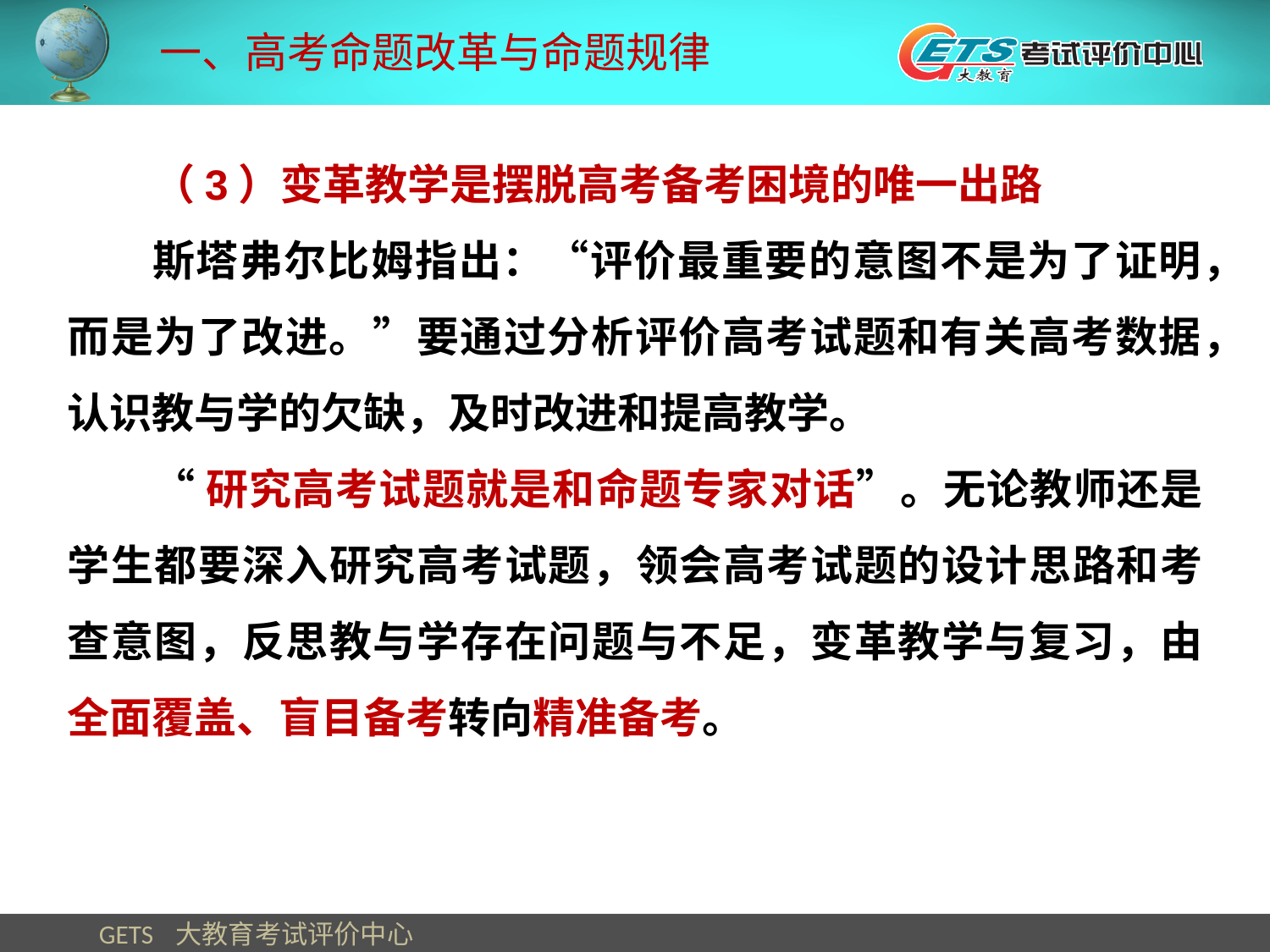

一、高考命题改革与命题规律
（3）变革教学是摆脱高考备考困境的唯一出路
斯塔弗尔比姆指出：“评价最重要的意图不是为了证明，而是为了改进。”要通过分析评价高考试题和有关高考数据，认识教与学的欠缺，及时改进和提高教学。
“研究高考试题就是和命题专家对话”。无论教师还是学生都要深入研究高考试题，领会高考试题的设计思路和考查意图，反思教与学存在问题与不足，变革教学与复习，由全面覆盖、盲目备考转向精准备考。